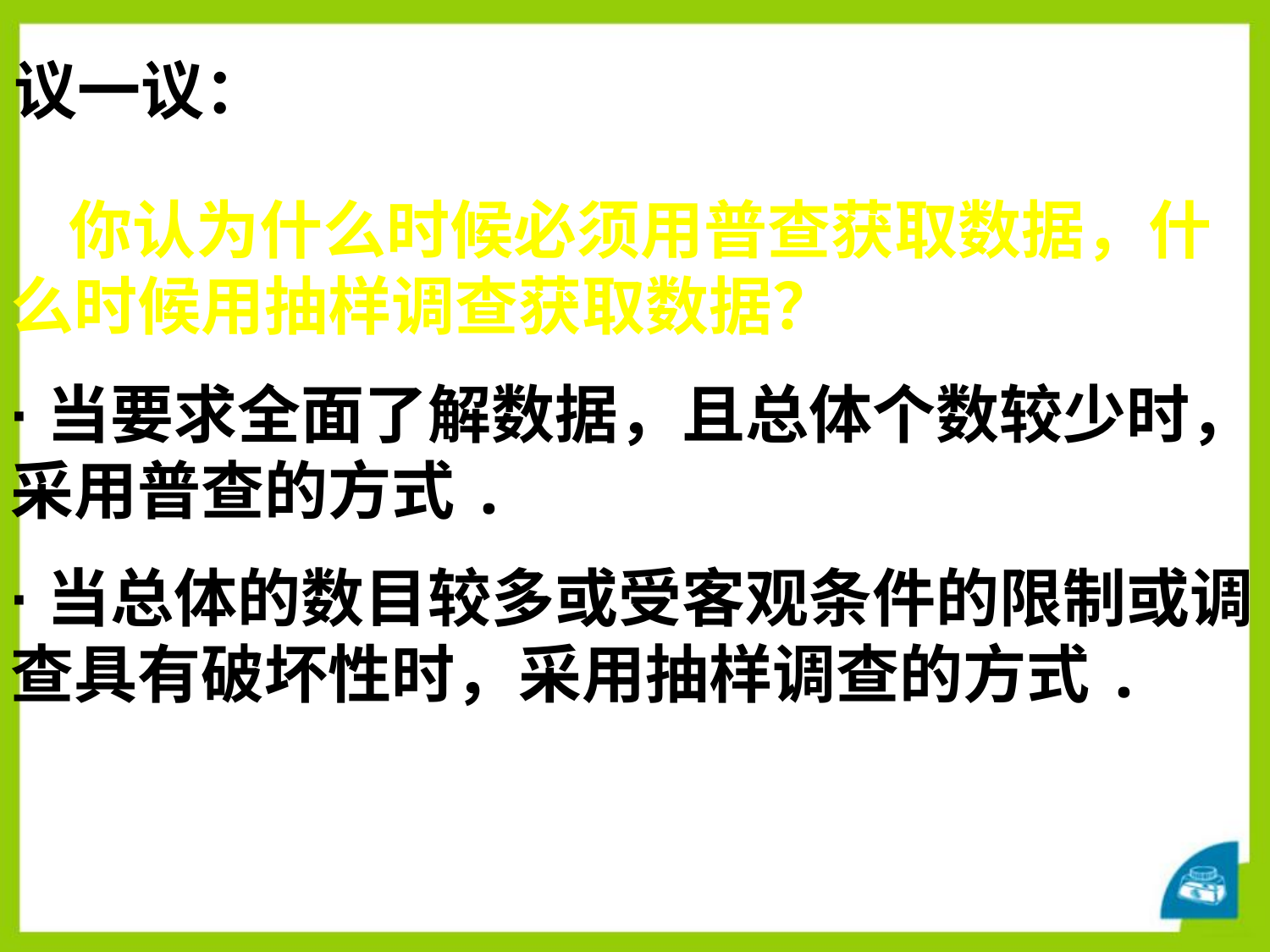

议一议：
   你认为什么时候必须用普查获取数据，什么时候用抽样调查获取数据？
·当要求全面了解数据，且总体个数较少时，采用普查的方式.
·当总体的数目较多或受客观条件的限制或调查具有破坏性时，采用抽样调查的方式.